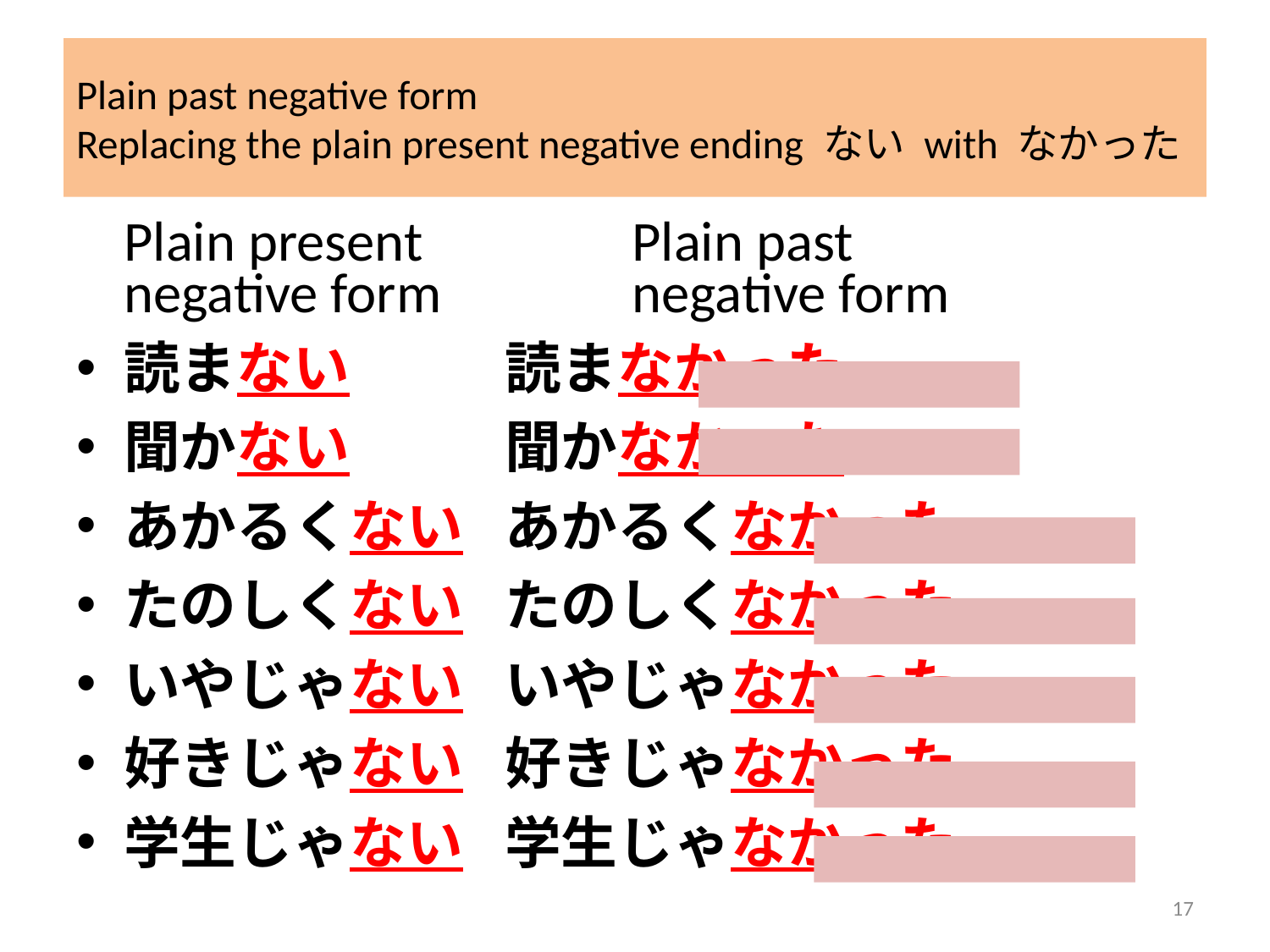

# Plain past negative form Replacing the plain present negative ending ない with なかった
	Plain present 		Plain past
	negative form		negative form
読まない		読まなかった
聞かない		聞かなかった
あかるくない	あかるくなかった
たのしくない	たのしくなかった
いやじゃない	いやじゃなかった
好きじゃない	好きじゃなかった
学生じゃない	学生じゃなかった

17